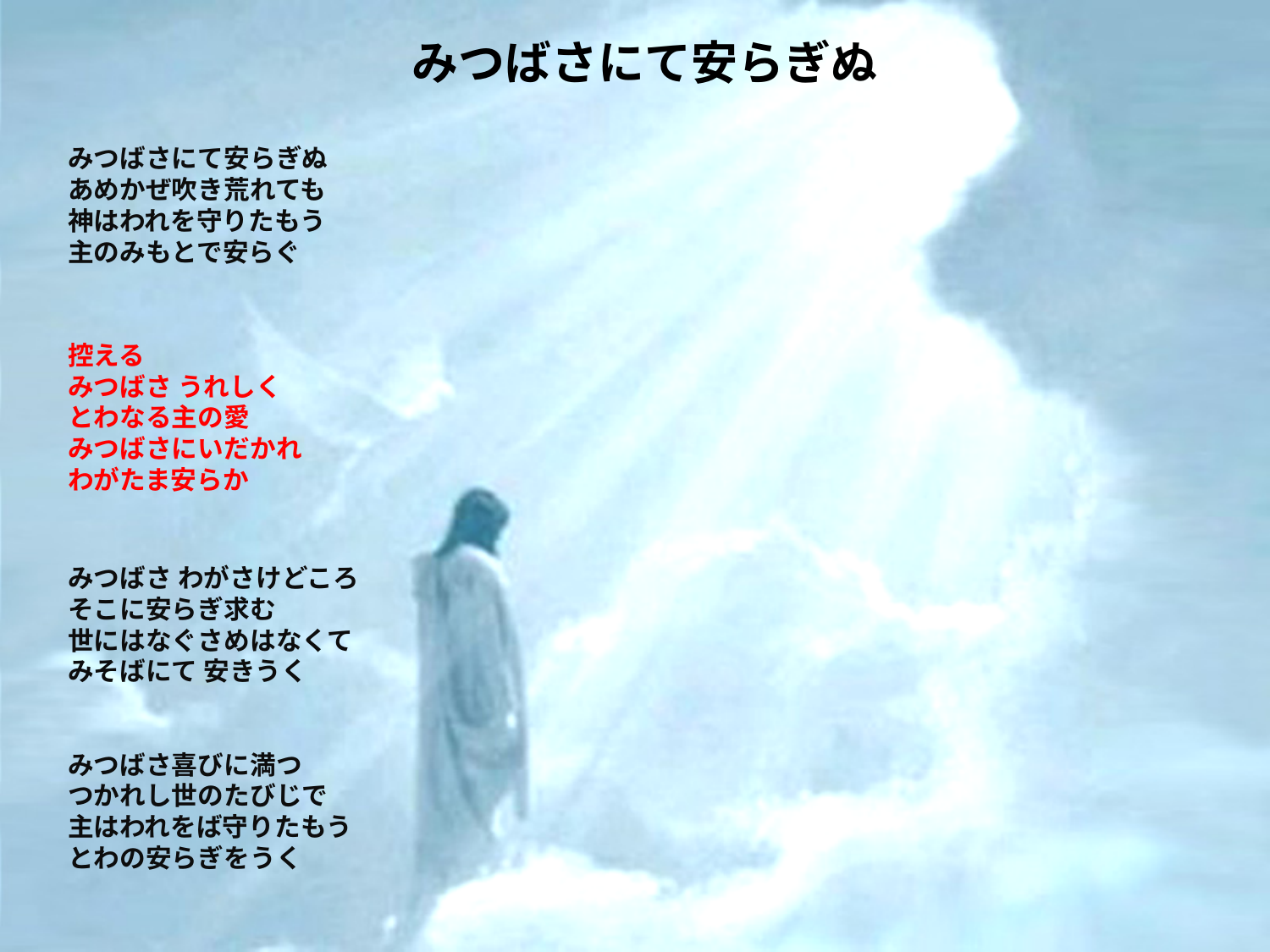

# みつばさにて安らぎぬ
みつばさにて安らぎぬ
あめかぜ吹き荒れても
神はわれを守りたもう
主のみもとで安らぐ

控える
みつばさ うれしく
とわなる主の愛
みつばさにいだかれ
わがたま安らか
みつばさ わがさけどころ
そこに安らぎ求む
世にはなぐさめはなくて
みそばにて 安きうく
みつばさ喜びに満つ
つかれし世のたびじで
主はわれをば守りたもう
とわの安らぎをうく